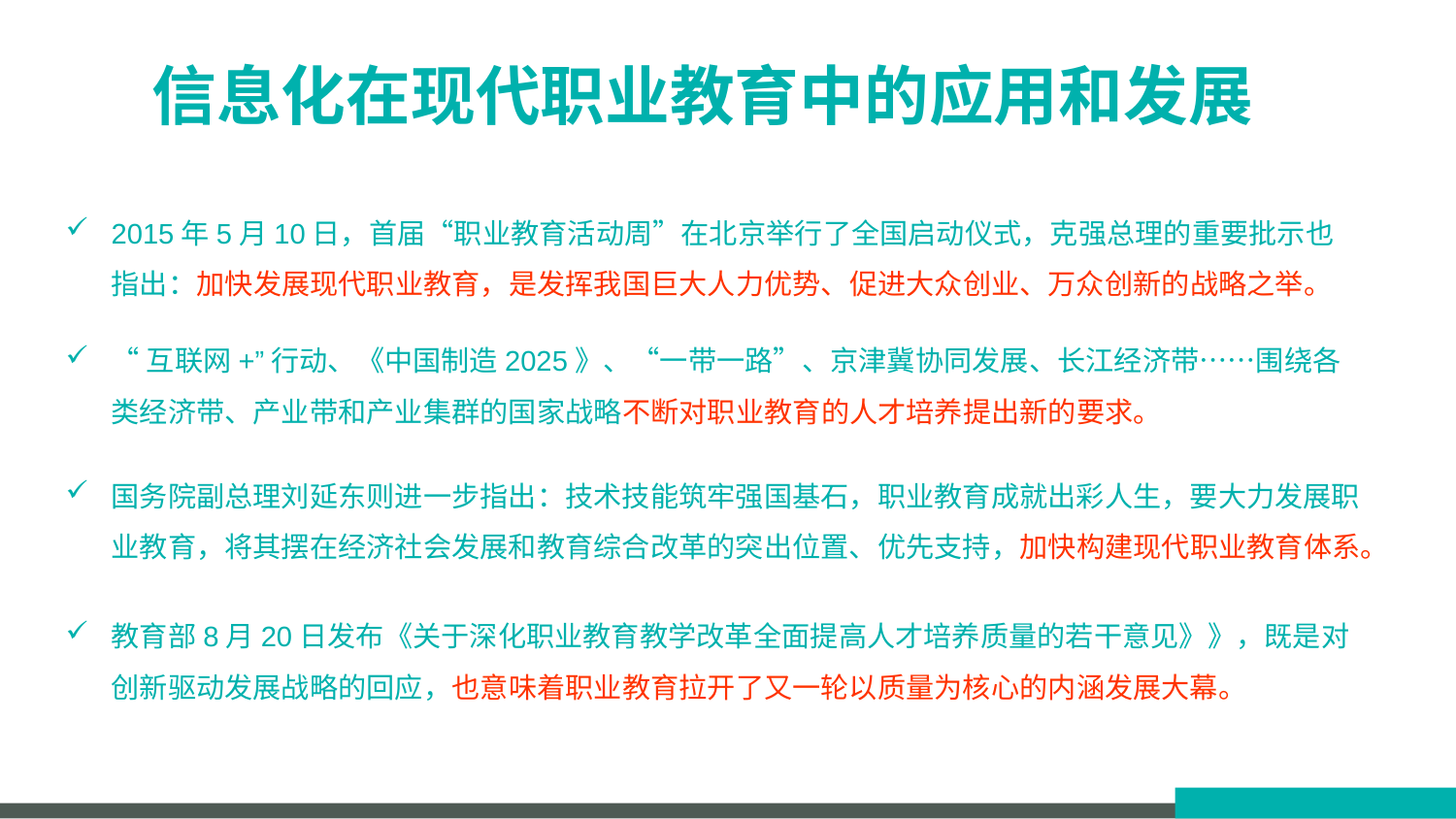

信息化在现代职业教育中的应用和发展
2015年5月10日，首届“职业教育活动周”在北京举行了全国启动仪式，克强总理的重要批示也指出：加快发展现代职业教育，是发挥我国巨大人力优势、促进大众创业、万众创新的战略之举。
“互联网+”行动、《中国制造2025》、“一带一路”、京津冀协同发展、长江经济带……围绕各类经济带、产业带和产业集群的国家战略不断对职业教育的人才培养提出新的要求。
国务院副总理刘延东则进一步指出：技术技能筑牢强国基石，职业教育成就出彩人生，要大力发展职业教育，将其摆在经济社会发展和教育综合改革的突出位置、优先支持，加快构建现代职业教育体系。
教育部8月20日发布《关于深化职业教育教学改革全面提高人才培养质量的若干意见》》，既是对创新驱动发展战略的回应，也意味着职业教育拉开了又一轮以质量为核心的内涵发展大幕。